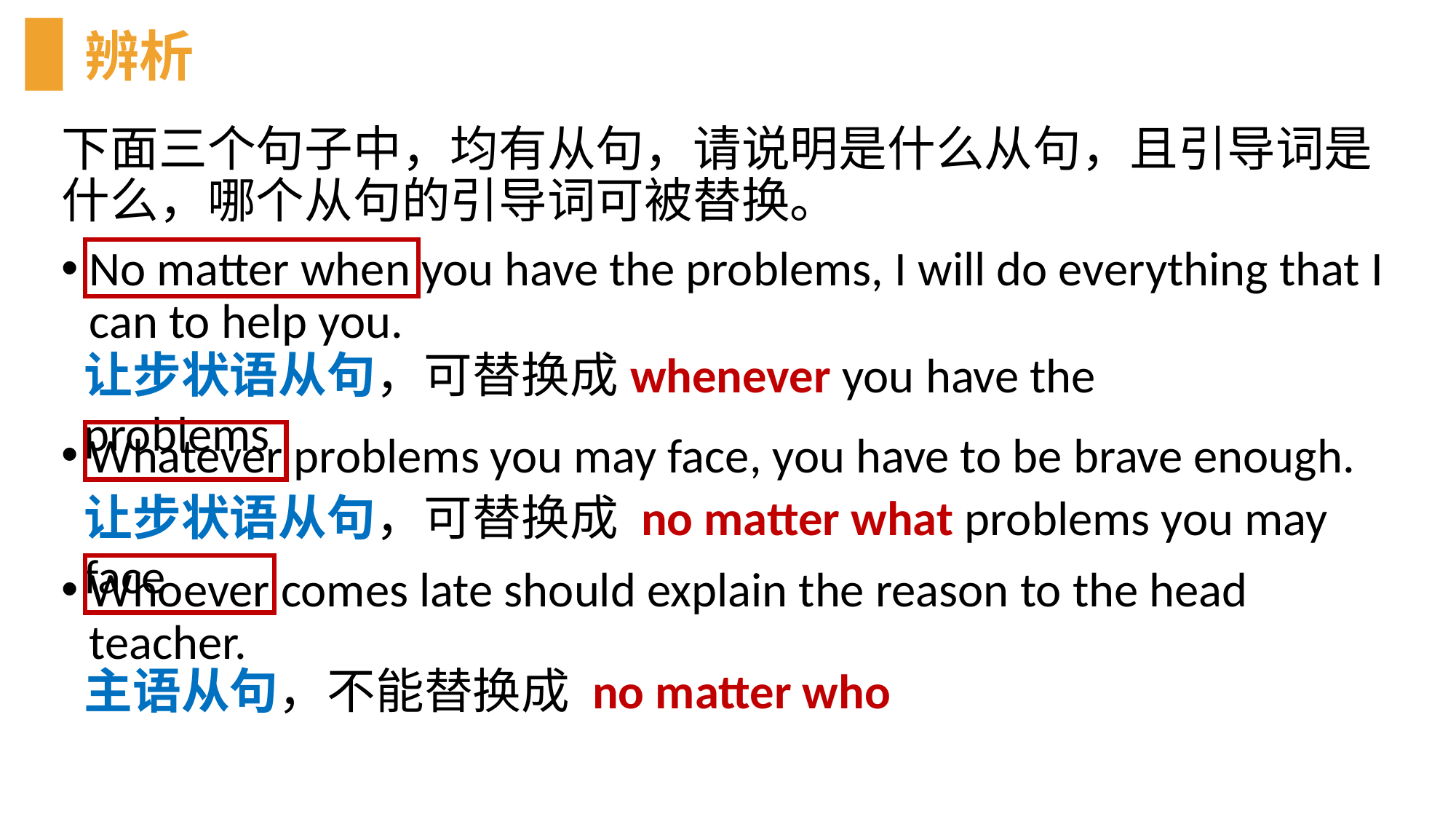

# 辨析
下面三个句子中，均有从句，请说明是什么从句，且引导词是什么，哪个从句的引导词可被替换。
No matter when you have the problems, I will do everything that I can to help you.
Whatever problems you may face, you have to be brave enough.
Whoever comes late should explain the reason to the head teacher.

让步状语从句，可替换成whenever you have the problems

让步状语从句，可替换成 no matter what problems you may face

主语从句，不能替换成 no matter who